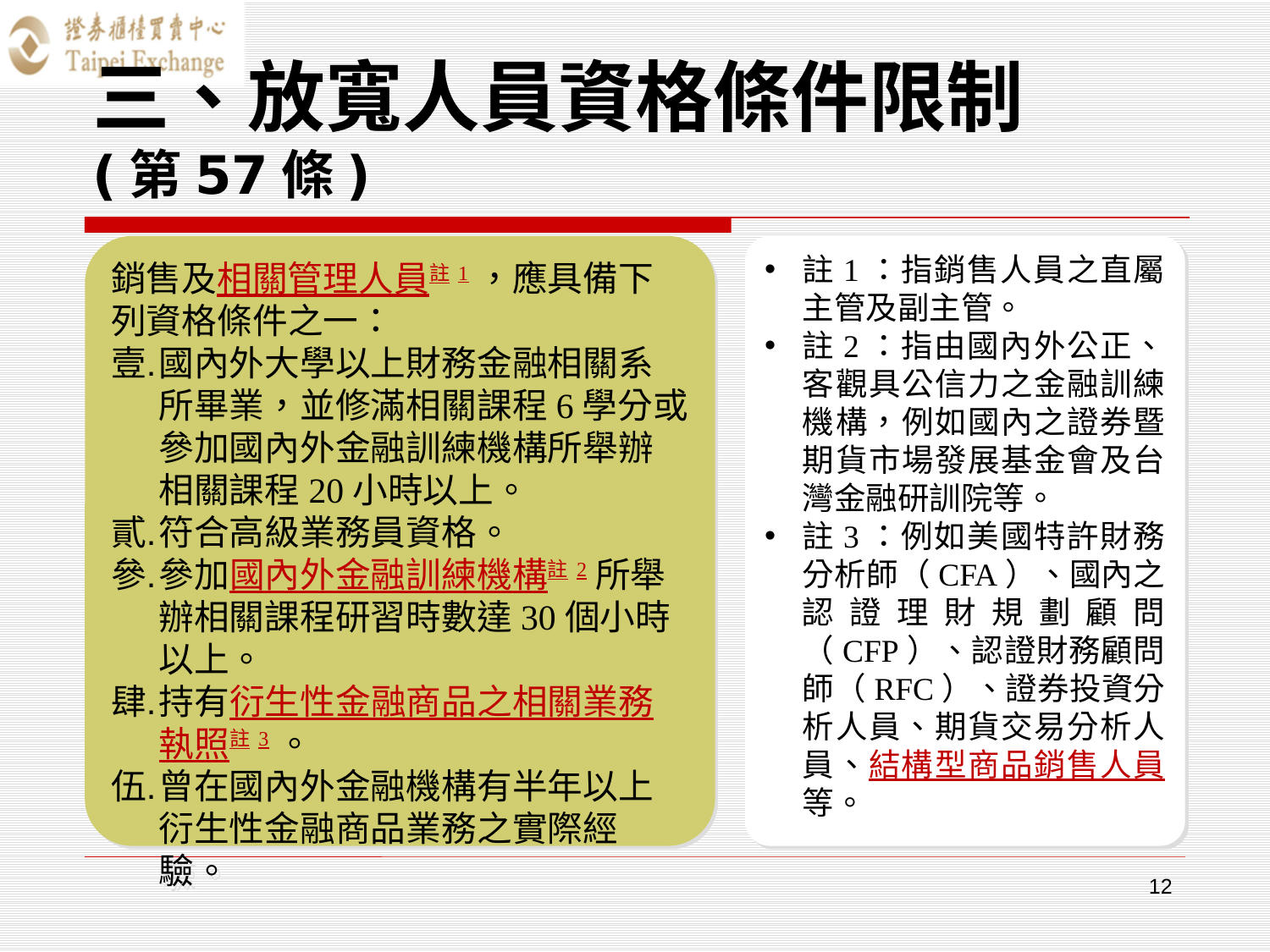

# 三、放寬人員資格條件限制 (第57條)
銷售及相關管理人員註1，應具備下列資格條件之一：
國內外大學以上財務金融相關系所畢業，並修滿相關課程6學分或參加國內外金融訓練機構所舉辦相關課程20小時以上。
符合高級業務員資格。
參加國內外金融訓練機構註2所舉辦相關課程研習時數達30個小時以上。
持有衍生性金融商品之相關業務執照註3。
曾在國內外金融機構有半年以上衍生性金融商品業務之實際經驗。

註1：指銷售人員之直屬主管及副主管。
註2：指由國內外公正、客觀具公信力之金融訓練機構，例如國內之證券暨期貨市場發展基金會及台灣金融研訓院等。
註3：例如美國特許財務分析師（CFA）、國內之認證理財規劃顧問（CFP）、認證財務顧問師（RFC）、證券投資分析人員、期貨交易分析人員、結構型商品銷售人員等。
12